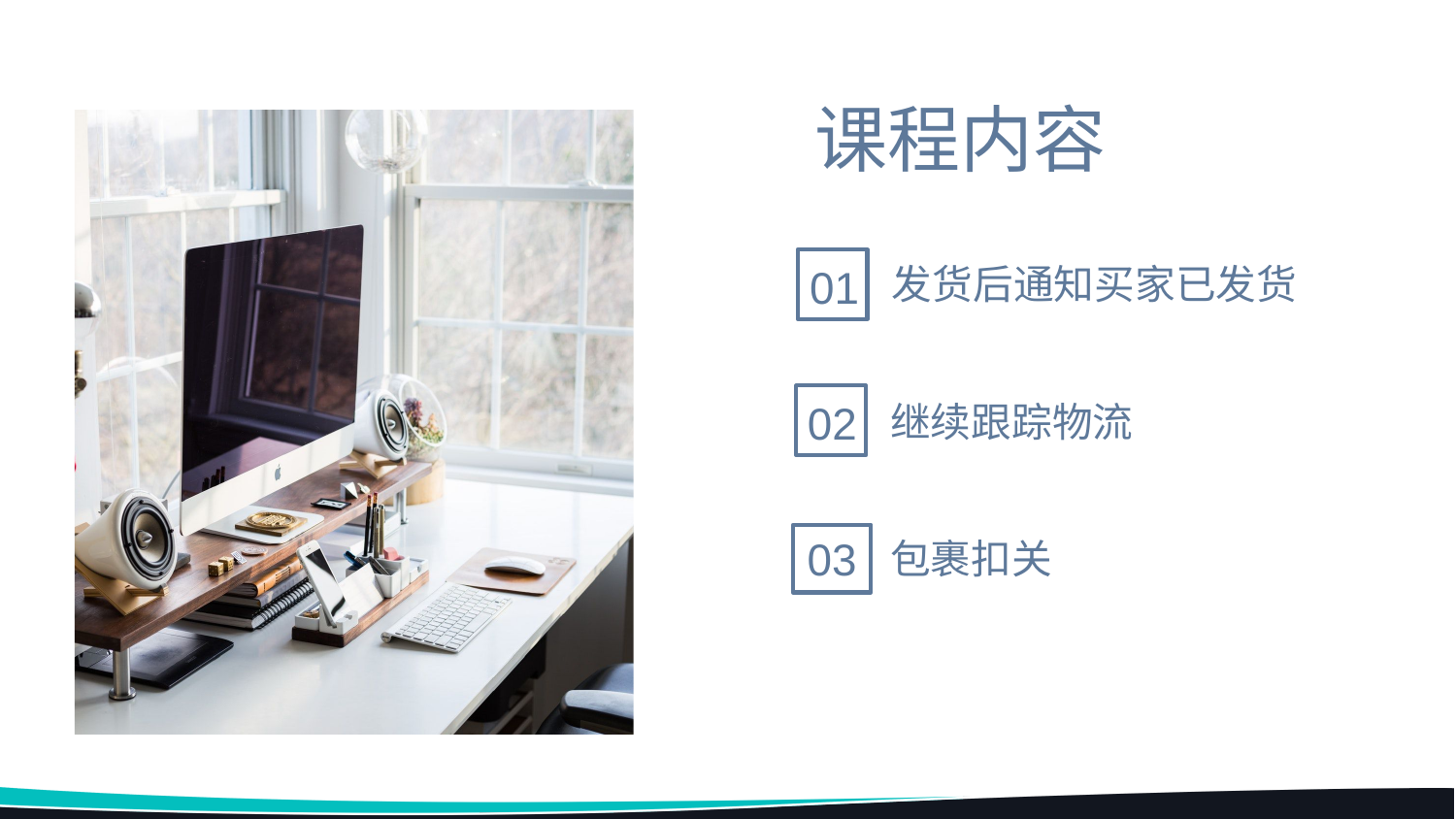

课程内容

01
发货后通知买家已发货

02
继续跟踪物流

03
包裹扣关